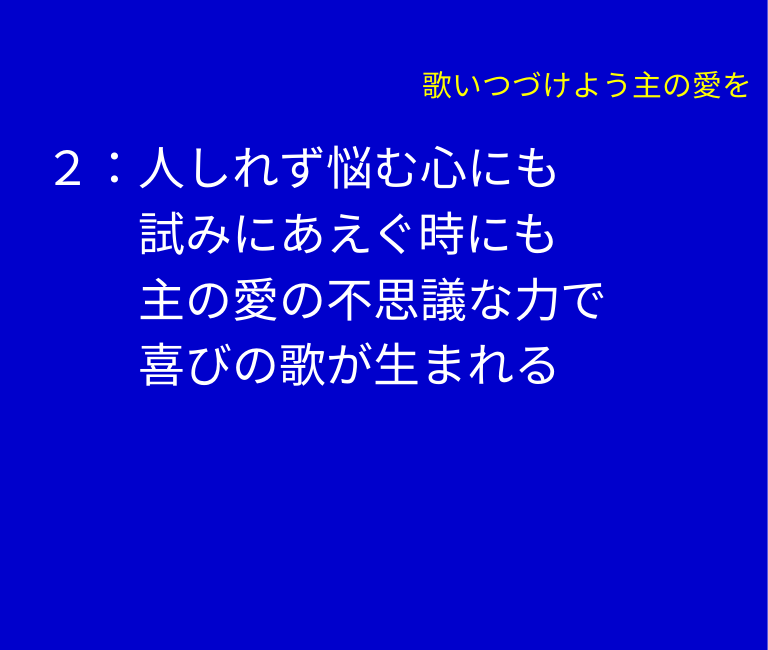

# 歌いつづけよう主の愛を
２：人しれず悩む心にも
　　試みにあえぐ時にも
　　主の愛の不思議な力で
　　喜びの歌が生まれる